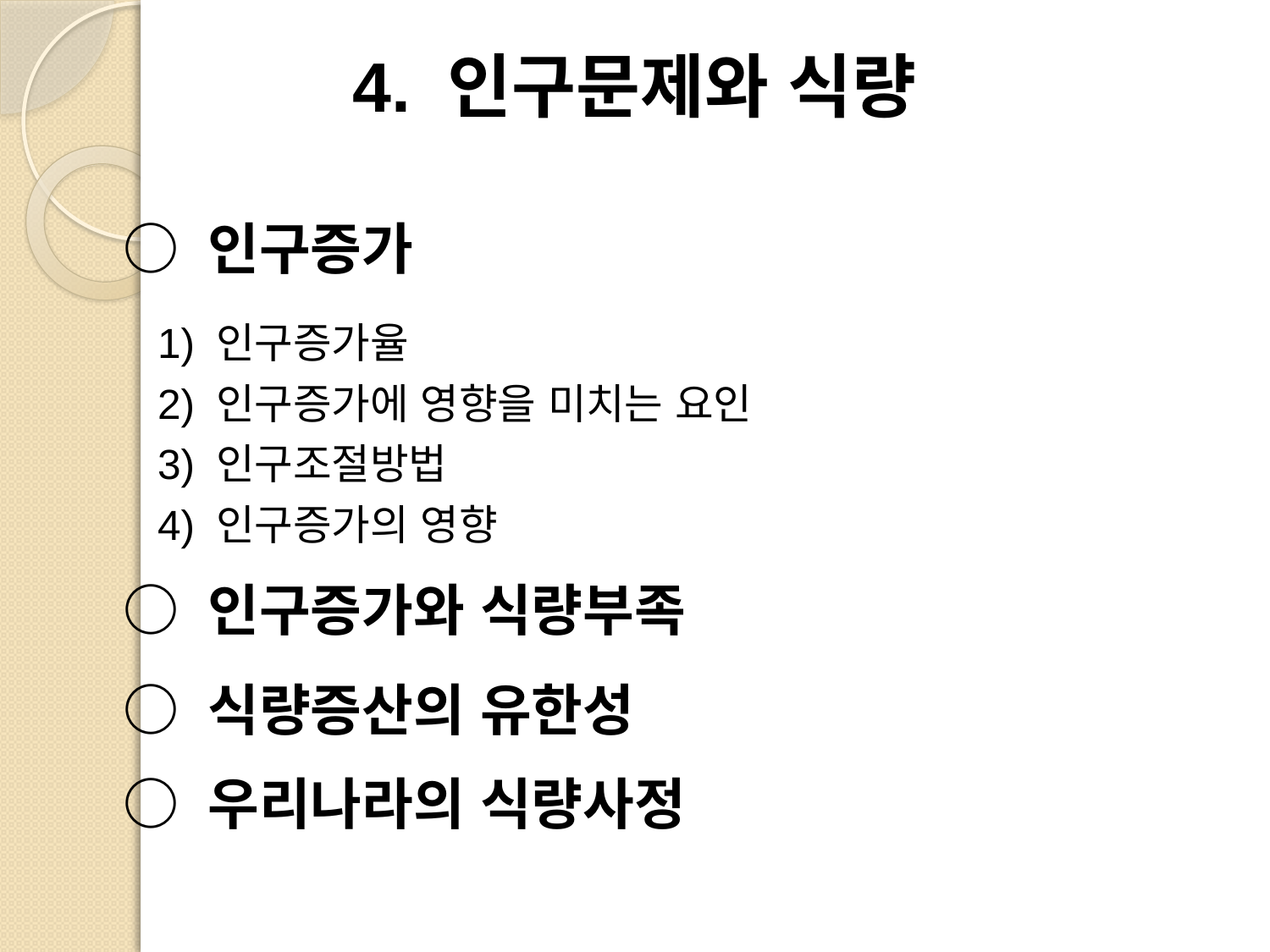

4. 인구문제와 식량

   ○ 인구증가

       1) 인구증가율
       2) 인구증가에 영향을 미치는 요인
       3) 인구조절방법
       4) 인구증가의 영향

   ○ 인구증가와 식량부족

   ○ 식량증산의 유한성

   ○ 우리나라의 식량사정